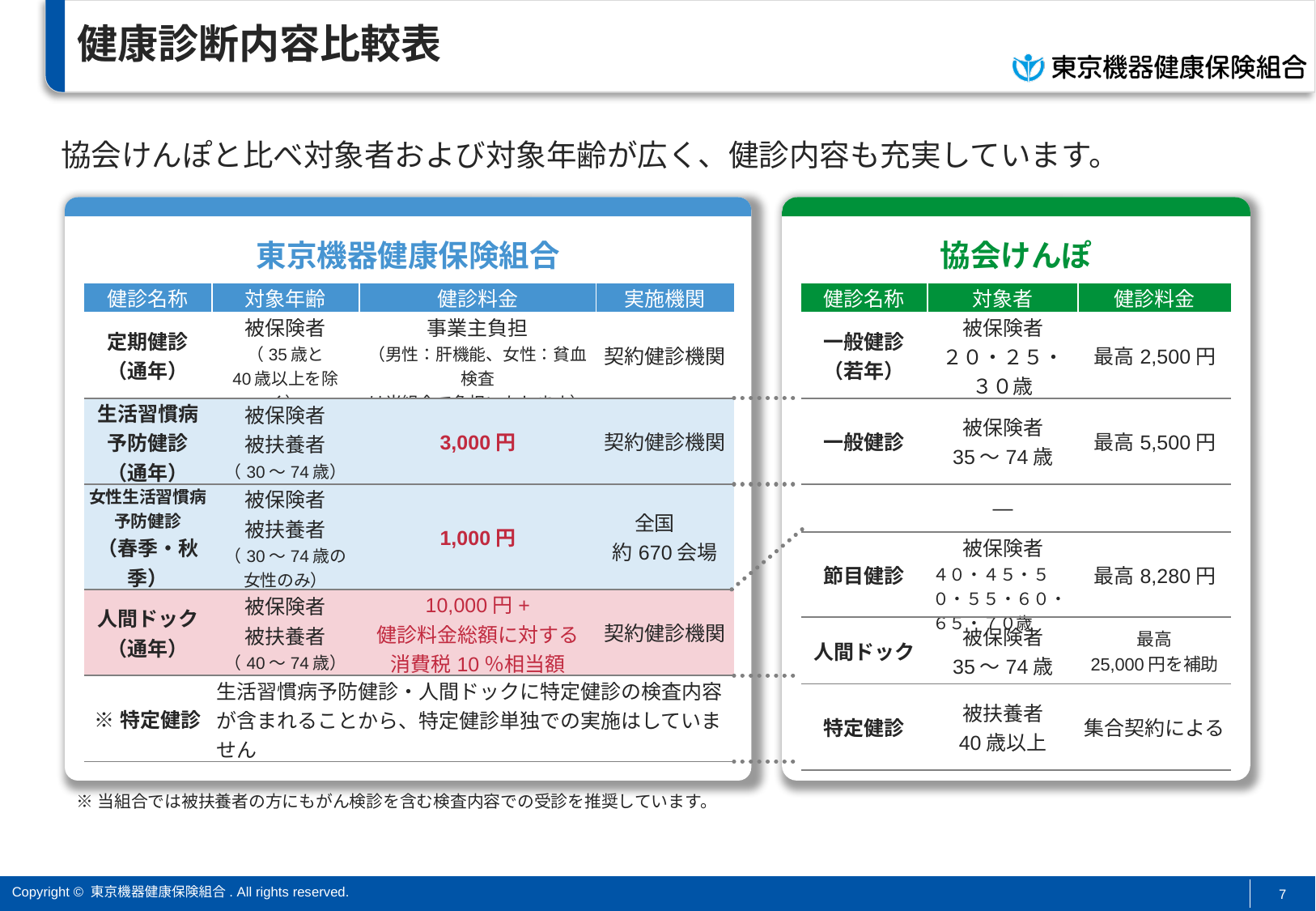

# 健康診断内容比較表
協会けんぽと比べ対象者および対象年齢が広く、健診内容も充実しています。

東京機器健康保険組合
協会けんぽ
| 健診名称 | 対象年齢 | 健診料金 | 実施機関 |
| --- | --- | --- | --- |
| 定期健診 （通年） | 被保険者 （35歳と 40歳以上を除く） | 事業主負担 （男性：肝機能、女性：貧血検査 は当組合で負担いたします） | 契約健診機関 |
| 生活習慣病 予防健診 （通年） | 被保険者 被扶養者 （30～74歳） | 3,000円 | 契約健診機関 |
| 女性生活習慣病予防健診 （春季・秋季） | 被保険者 被扶養者 （30～74歳の 女性のみ） | 1,000円 | 全国　 約670会場 |
| 人間ドック （通年） | 被保険者 被扶養者 （40～74歳） | 10,000円+ 健診料金総額に対する 消費税10％相当額 | 契約健診機関 |
| ※特定健診 | 生活習慣病予防健診・人間ドックに特定健診の検査内容が含まれることから、特定健診単独での実施はしていません |  |  |
| 健診名称 | 対象者 | 健診料金 |
| --- | --- | --- |
| 一般健診 （若年） | 被保険者 ２０・２５・３０歳 | 最高2,500円 |
| 一般健診 | 被保険者 35～74歳 | 最高5,500円 |
|  | ― |  |
| 節目健診 | 被保険者 ４０・４５・５０・５５・６０・６５・７０歳 | 最高8,280円 |
| 人間ドック | 被保険者 35～74歳 | 最高 25,000円を補助 |
| 特定健診 | 被扶養者 40歳以上 | 集合契約による |
※当組合では被扶養者の方にもがん検診を含む検査内容での受診を推奨しています。

7